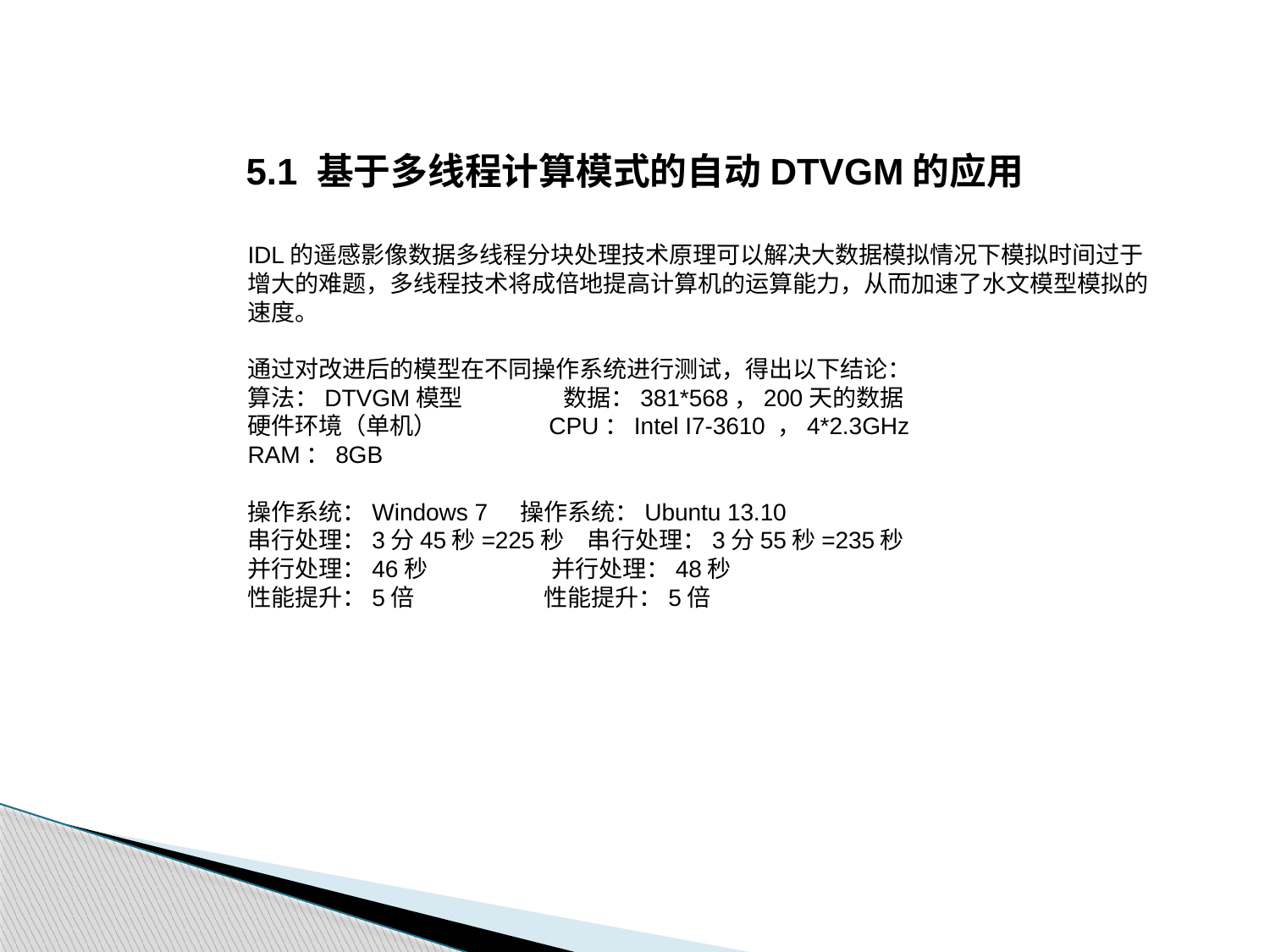

5.1 基于多线程计算模式的自动DTVGM的应用
IDL的遥感影像数据多线程分块处理技术原理可以解决大数据模拟情况下模拟时间过于增大的难题，多线程技术将成倍地提高计算机的运算能力，从而加速了水文模型模拟的速度。

通过对改进后的模型在不同操作系统进行测试，得出以下结论：
算法：DTVGM模型                   数据：381*568，200天的数据
硬件环境（单机）                    CPU：Intel I7-3610 ，4*2.3GHz
RAM：8GB

操作系统：Windows 7	  操作系统：Ubuntu 13.10
串行处理：3分45秒=225秒　串行处理：3分55秒=235秒
并行处理：46秒　　　　　 并行处理：48秒
性能提升：5倍　                    性能提升：5倍